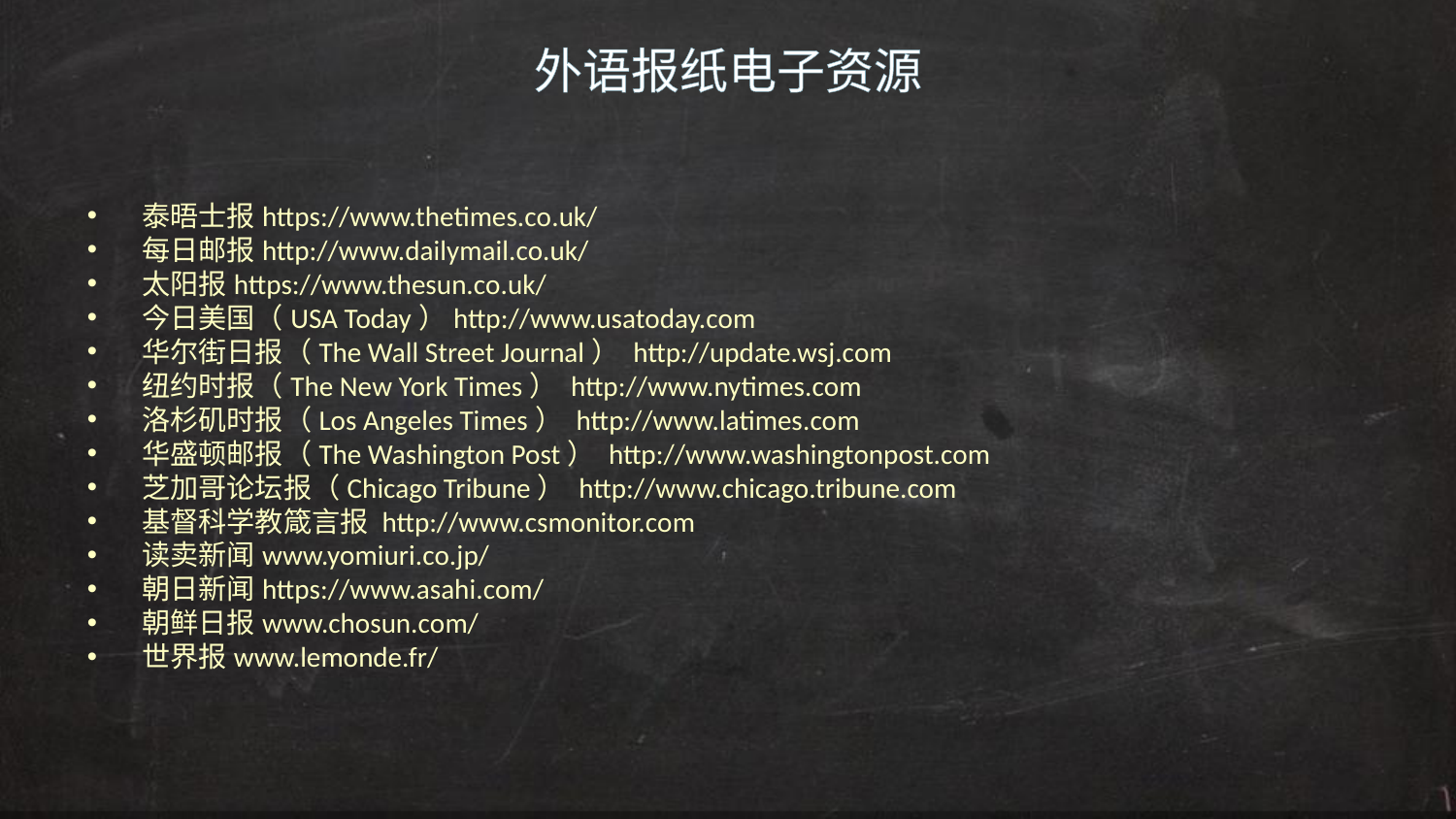

# 外语报纸电子资源
泰晤士报https://www.thetimes.co.uk/
每日邮报http://www.dailymail.co.uk/
太阳报https://www.thesun.co.uk/
今日美国（USA Today）http://www.usatoday.com
华尔街日报（The Wall Street Journal） http://update.wsj.com
纽约时报（The New York Times） http://www.nytimes.com
洛杉矶时报（Los Angeles Times） http://www.latimes.com
华盛顿邮报（The Washington Post） http://www.washingtonpost.com
芝加哥论坛报（Chicago Tribune） http://www.chicago.tribune.com
基督科学教箴言报 http://www.csmonitor.com
读卖新闻www.yomiuri.co.jp/
朝日新闻https://www.asahi.com/
朝鲜日报www.chosun.com/
世界报www.lemonde.fr/